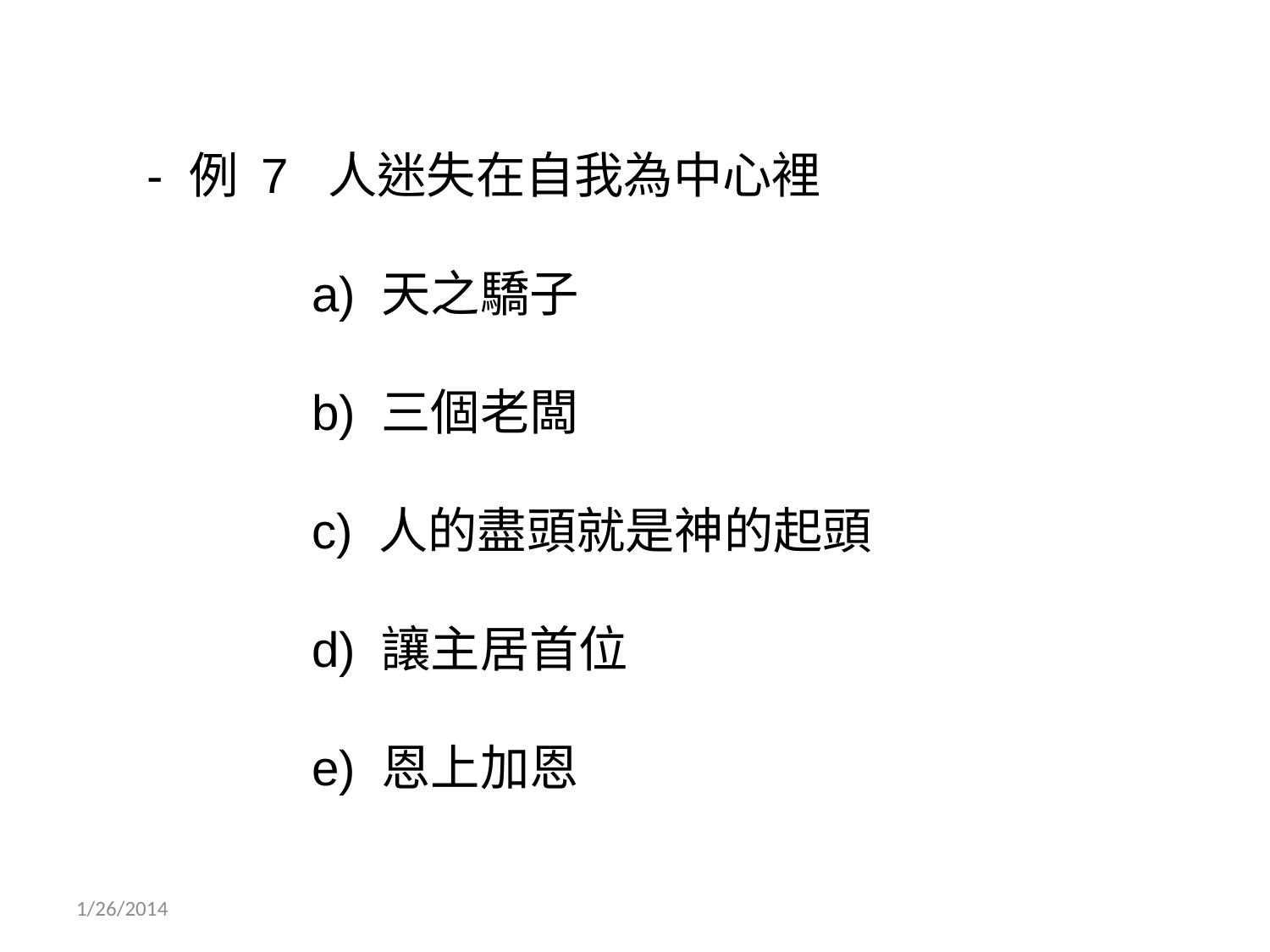

- 例 7  人迷失在自我為中心裡

                    a) 天之驕子

                    b) 三個老闆

                    c) 人的盡頭就是神的起頭

                    d) 讓主居首位

                    e) 恩上加恩
1/26/2014